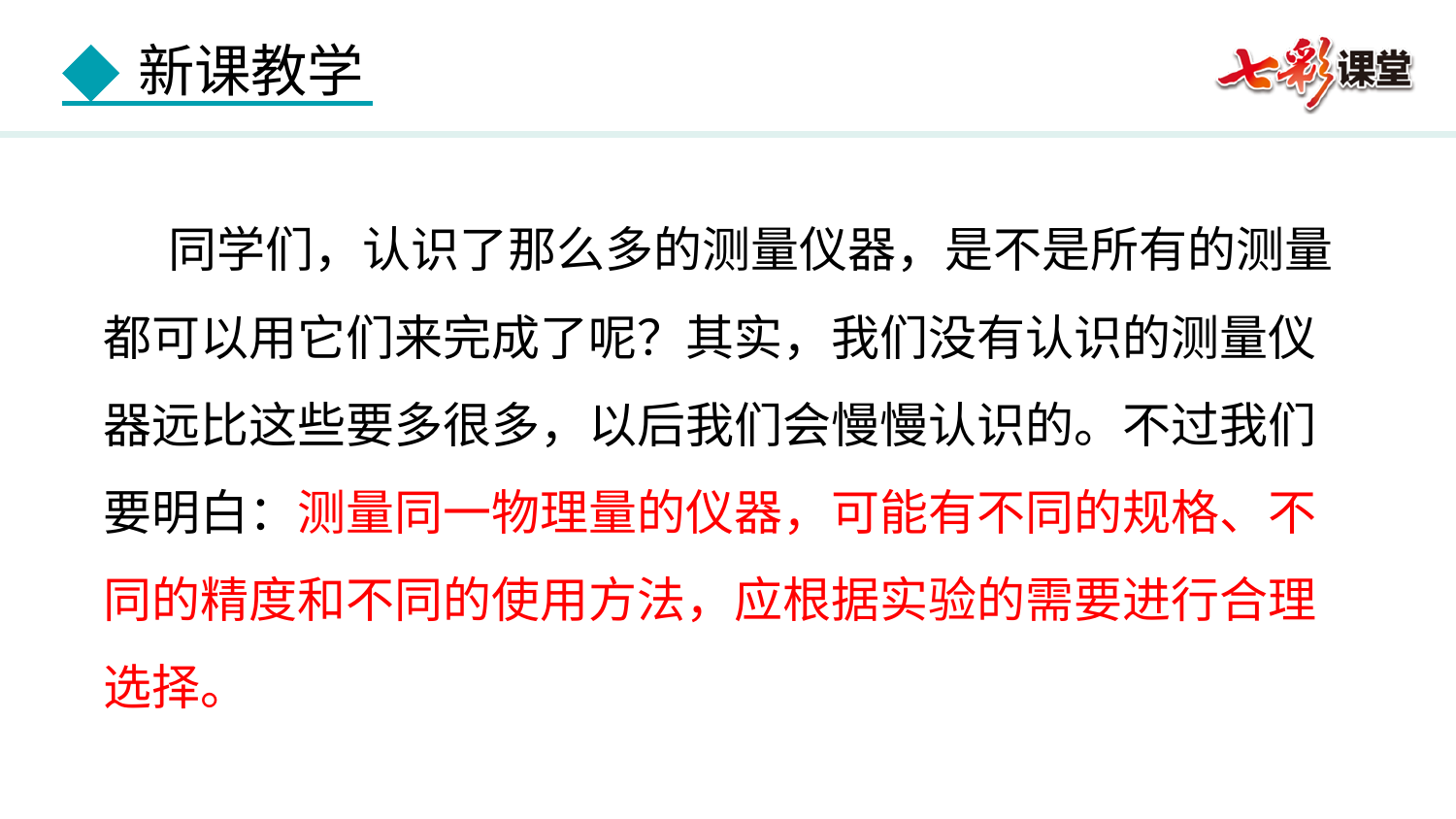

同学们，认识了那么多的测量仪器，是不是所有的测量都可以用它们来完成了呢？其实，我们没有认识的测量仪器远比这些要多很多，以后我们会慢慢认识的。不过我们要明白：测量同一物理量的仪器，可能有不同的规格、不同的精度和不同的使用方法，应根据实验的需要进行合理选择。